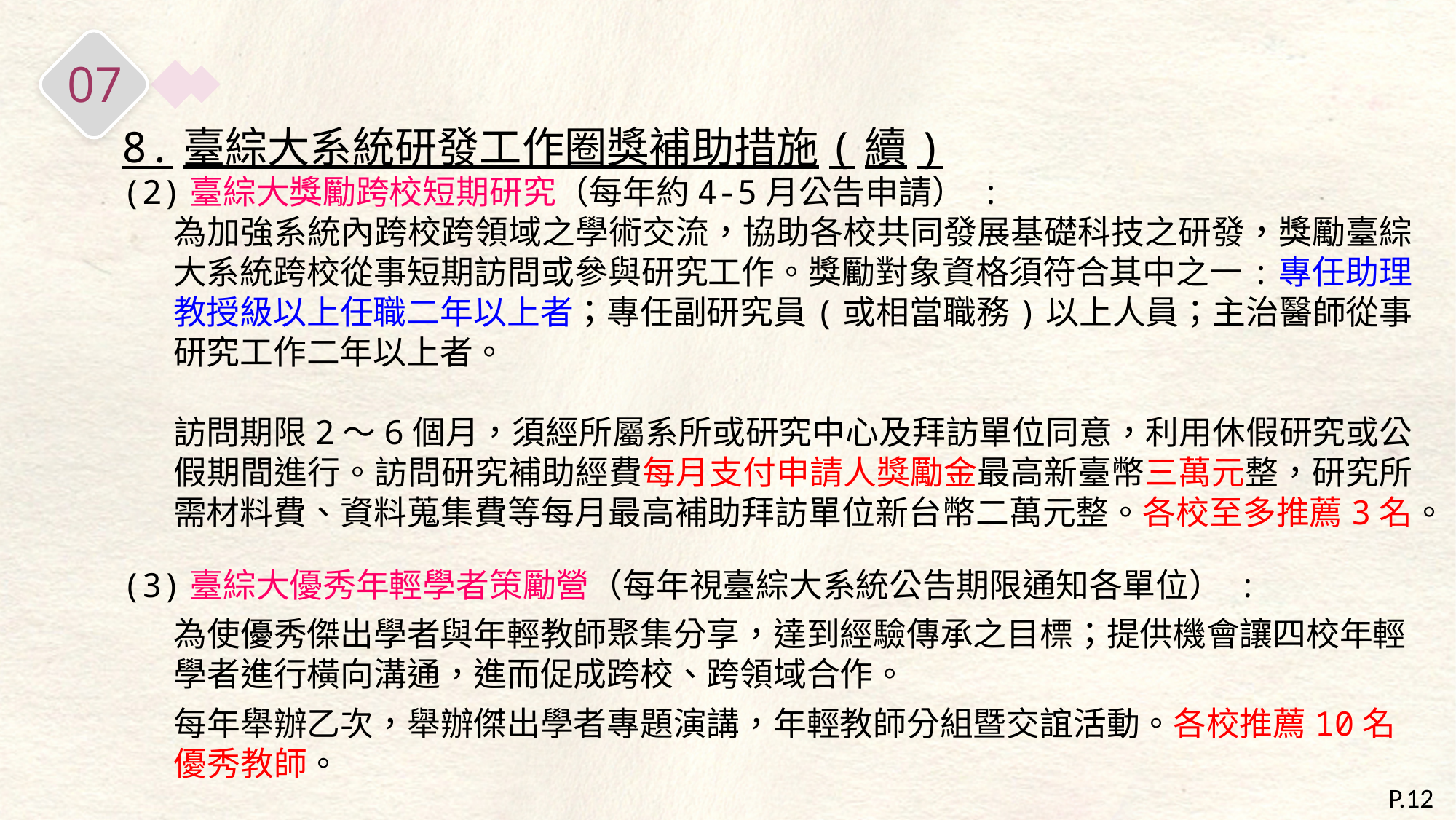

07

8.臺綜大系統研發工作圈獎補助措施(續)
(2)臺綜大獎勵跨校短期研究（每年約4-5月公告申請） :
為加強系統內跨校跨領域之學術交流，協助各校共同發展基礎科技之研發，獎勵臺綜大系統跨校從事短期訪問或參與研究工作。獎勵對象資格須符合其中之一:專任助理教授級以上任職二年以上者；專任副研究員(或相當職務)以上人員；主治醫師從事研究工作二年以上者。

訪問期限2～6個月，須經所屬系所或研究中心及拜訪單位同意，利用休假研究或公假期間進行。訪問研究補助經費每月支付申請人獎勵金最高新臺幣三萬元整，研究所需材料費、資料蒐集費等每月最高補助拜訪單位新台幣二萬元整。各校至多推薦3名。

(3)臺綜大優秀年輕學者策勵營（每年視臺綜大系統公告期限通知各單位） :
為使優秀傑出學者與年輕教師聚集分享，達到經驗傳承之目標；提供機會讓四校年輕學者進行橫向溝通，進而促成跨校、跨領域合作。
每年舉辦乙次，舉辦傑出學者專題演講，年輕教師分組暨交誼活動。各校推薦10名優秀教師。